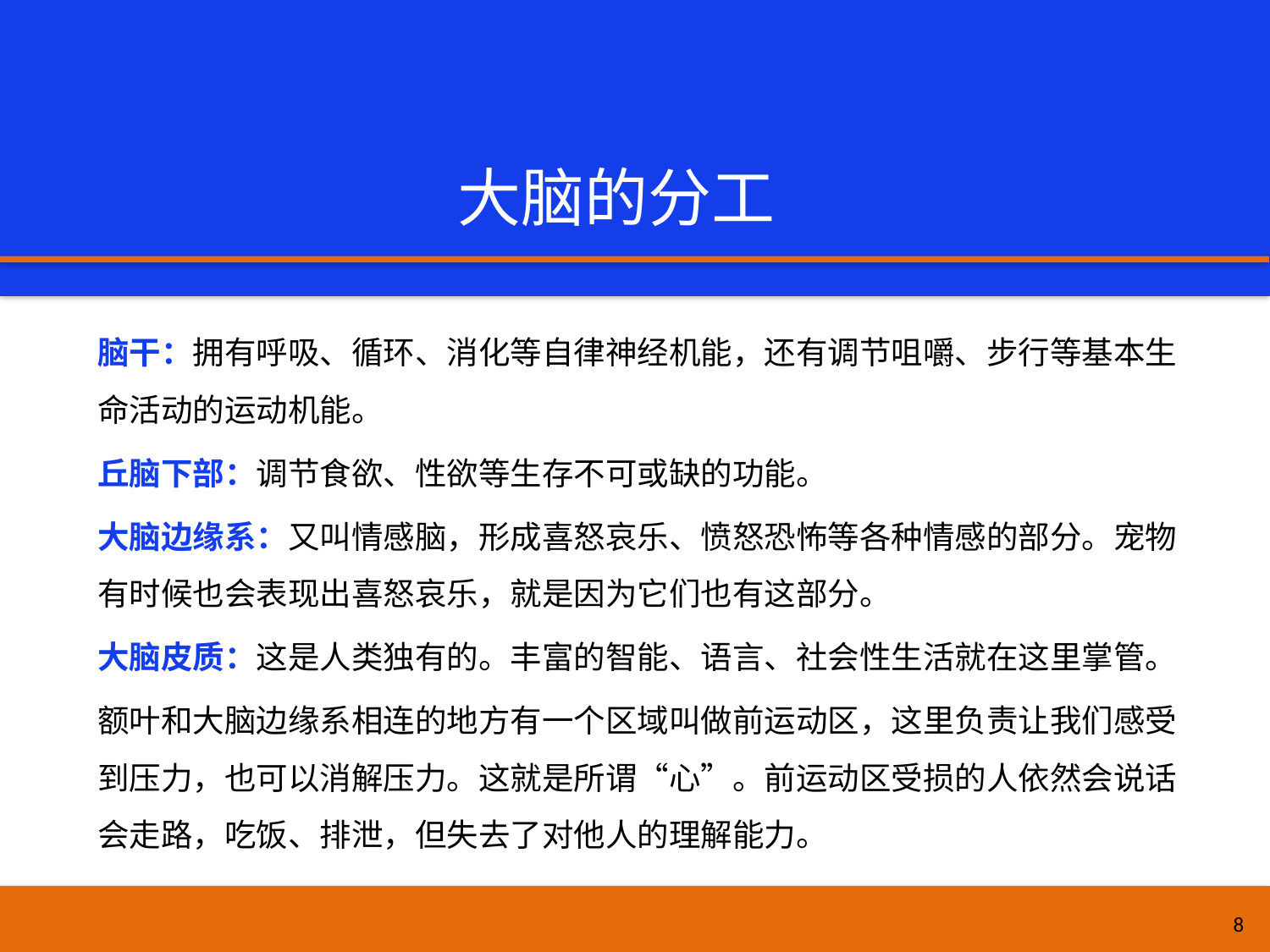

# 大脑的分工
脑干：拥有呼吸、循环、消化等自律神经机能，还有调节咀嚼、步行等基本生命活动的运动机能。
丘脑下部：调节食欲、性欲等生存不可或缺的功能。
大脑边缘系：又叫情感脑，形成喜怒哀乐、愤怒恐怖等各种情感的部分。宠物有时候也会表现出喜怒哀乐，就是因为它们也有这部分。
大脑皮质：这是人类独有的。丰富的智能、语言、社会性生活就在这里掌管。
额叶和大脑边缘系相连的地方有一个区域叫做前运动区，这里负责让我们感受到压力，也可以消解压力。这就是所谓“心”。前运动区受损的人依然会说话会走路，吃饭、排泄，但失去了对他人的理解能力。